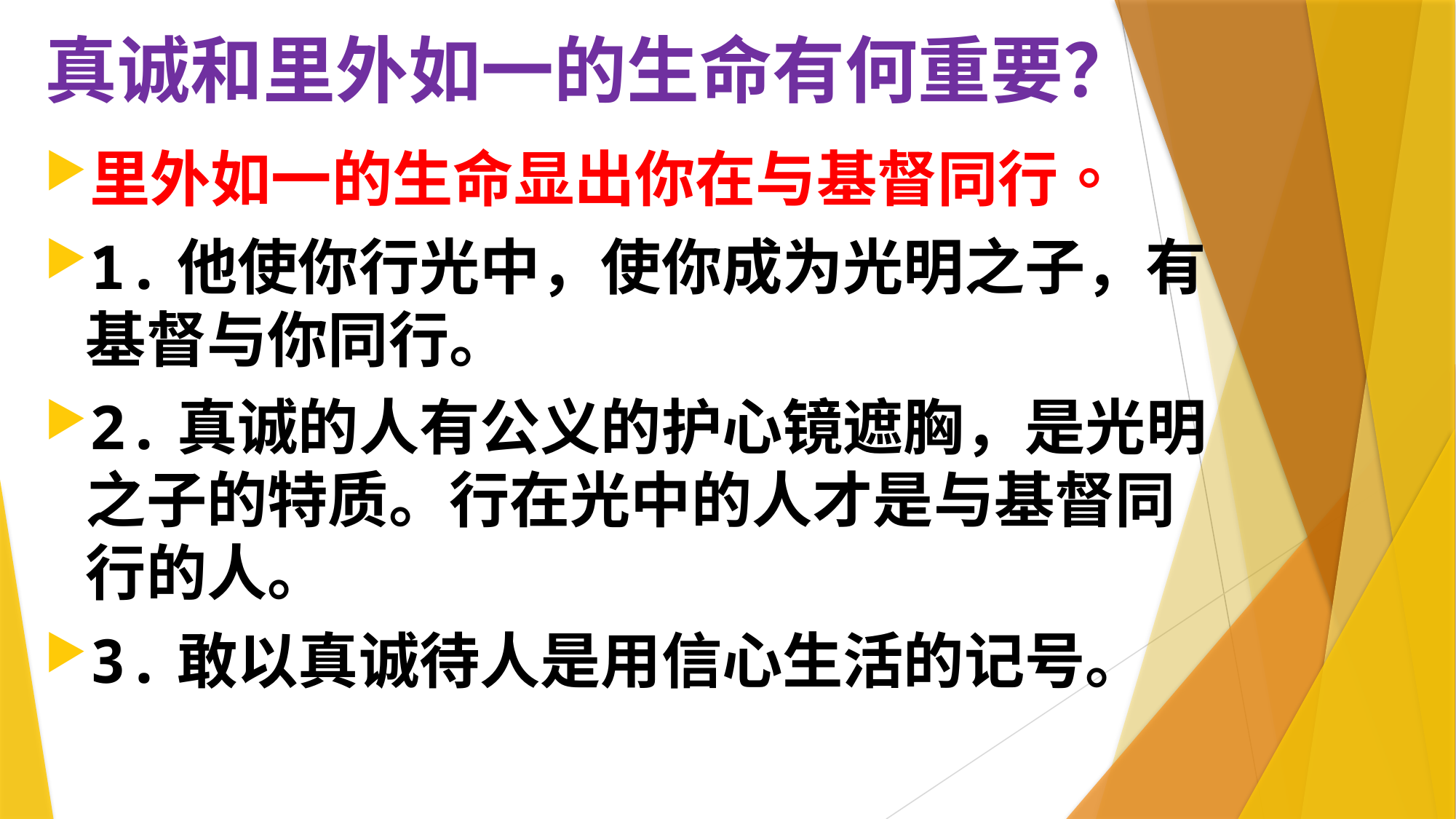

# 真诚和里外如一的生命有何重要？
里外如一的生命显出你在与基督同行。
1.他使你行光中，使你成为光明之子，有基督与你同行。
2.真诚的人有公义的护心镜遮胸，是光明之子的特质。行在光中的人才是与基督同行的人。
3.敢以真诚待人是用信心生活的记号。